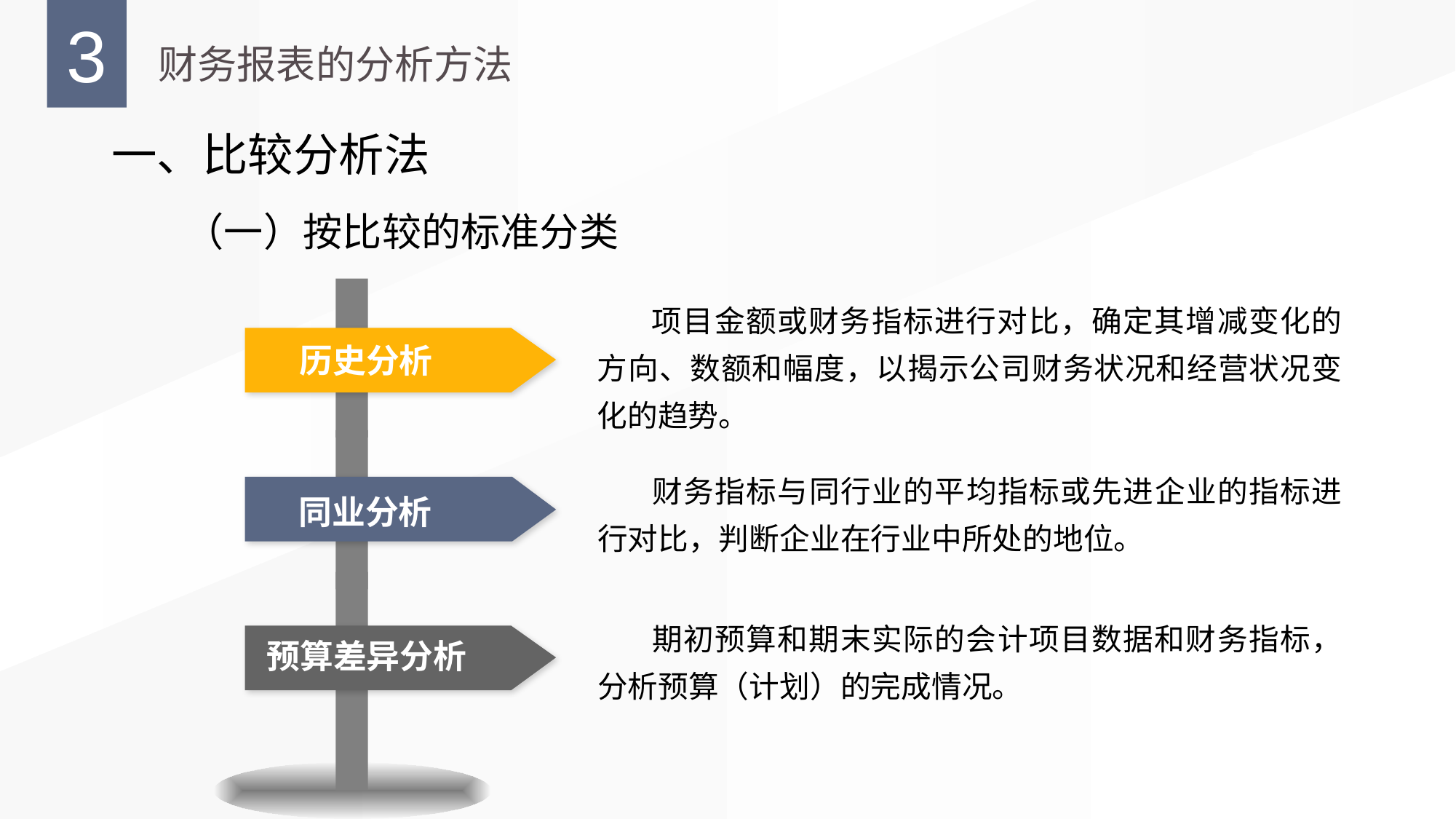

一、比较分析法
（一）按比较的标准分类

历史分析

同业分析

预算差异分析
项目金额或财务指标进行对比，确定其增减变化的方向、数额和幅度，以揭示公司财务状况和经营状况变化的趋势。
财务指标与同行业的平均指标或先进企业的指标进行对比，判断企业在行业中所处的地位。
期初预算和期末实际的会计项目数据和财务指标，分析预算（计划）的完成情况。